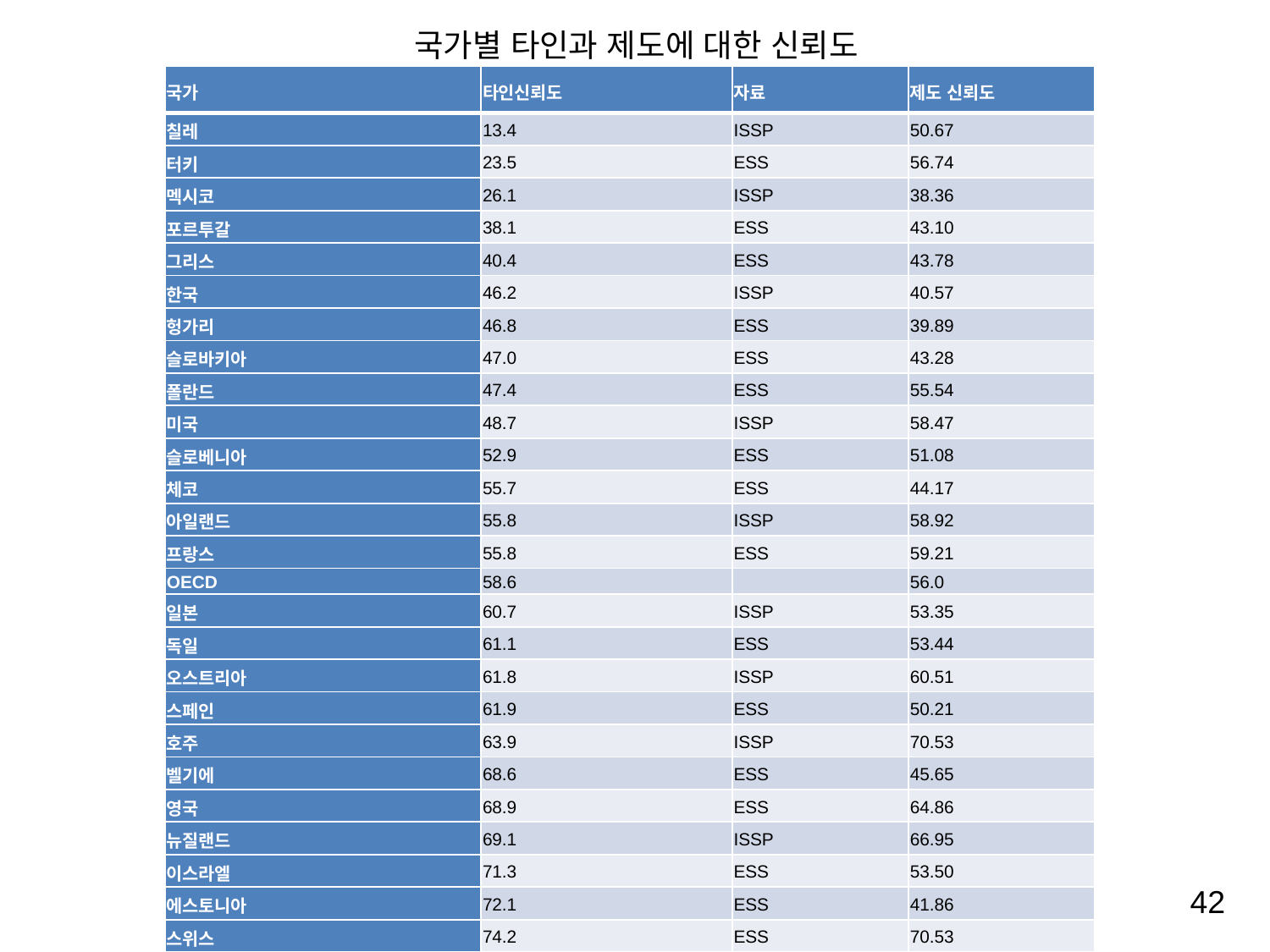

# 국가별 타인과 제도에 대한 신뢰도
| 국가 | 타인신뢰도 | 자료 | 제도 신뢰도 |
| --- | --- | --- | --- |
| 칠레 | 13.4 | ISSP | 50.67 |
| 터키 | 23.5 | ESS | 56.74 |
| 멕시코 | 26.1 | ISSP | 38.36 |
| 포르투갈 | 38.1 | ESS | 43.10 |
| 그리스 | 40.4 | ESS | 43.78 |
| 한국 | 46.2 | ISSP | 40.57 |
| 헝가리 | 46.8 | ESS | 39.89 |
| 슬로바키아 | 47.0 | ESS | 43.28 |
| 폴란드 | 47.4 | ESS | 55.54 |
| 미국 | 48.7 | ISSP | 58.47 |
| 슬로베니아 | 52.9 | ESS | 51.08 |
| 체코 | 55.7 | ESS | 44.17 |
| 아일랜드 | 55.8 | ISSP | 58.92 |
| 프랑스 | 55.8 | ESS | 59.21 |
| OECD | 58.6 |  | 56.0 |
| 일본 | 60.7 | ISSP | 53.35 |
| 독일 | 61.1 | ESS | 53.44 |
| 오스트리아 | 61.8 | ISSP | 60.51 |
| 스페인 | 61.9 | ESS | 50.21 |
| 호주 | 63.9 | ISSP | 70.53 |
| 벨기에 | 68.6 | ESS | 45.65 |
| 영국 | 68.9 | ESS | 64.86 |
| 뉴질랜드 | 69.1 | ISSP | 66.95 |
| 이스라엘 | 71.3 | ESS | 53.50 |
| 에스토니아 | 72.1 | ESS | 41.86 |
| 스위스 | 74.2 | ESS | 70.53 |
| 네덜란드 | 79.7 | ESS | 71.66 |
| 스웨덴 | 83.7 | ESS | 64.56 |
| 핀란드 | 85.5 | ESS | 81.59 |
| 노르웨이 | 88.3 | ESS | 67.87 |
| 덴마크 | 88.8 | ESS | 75.33 |
42